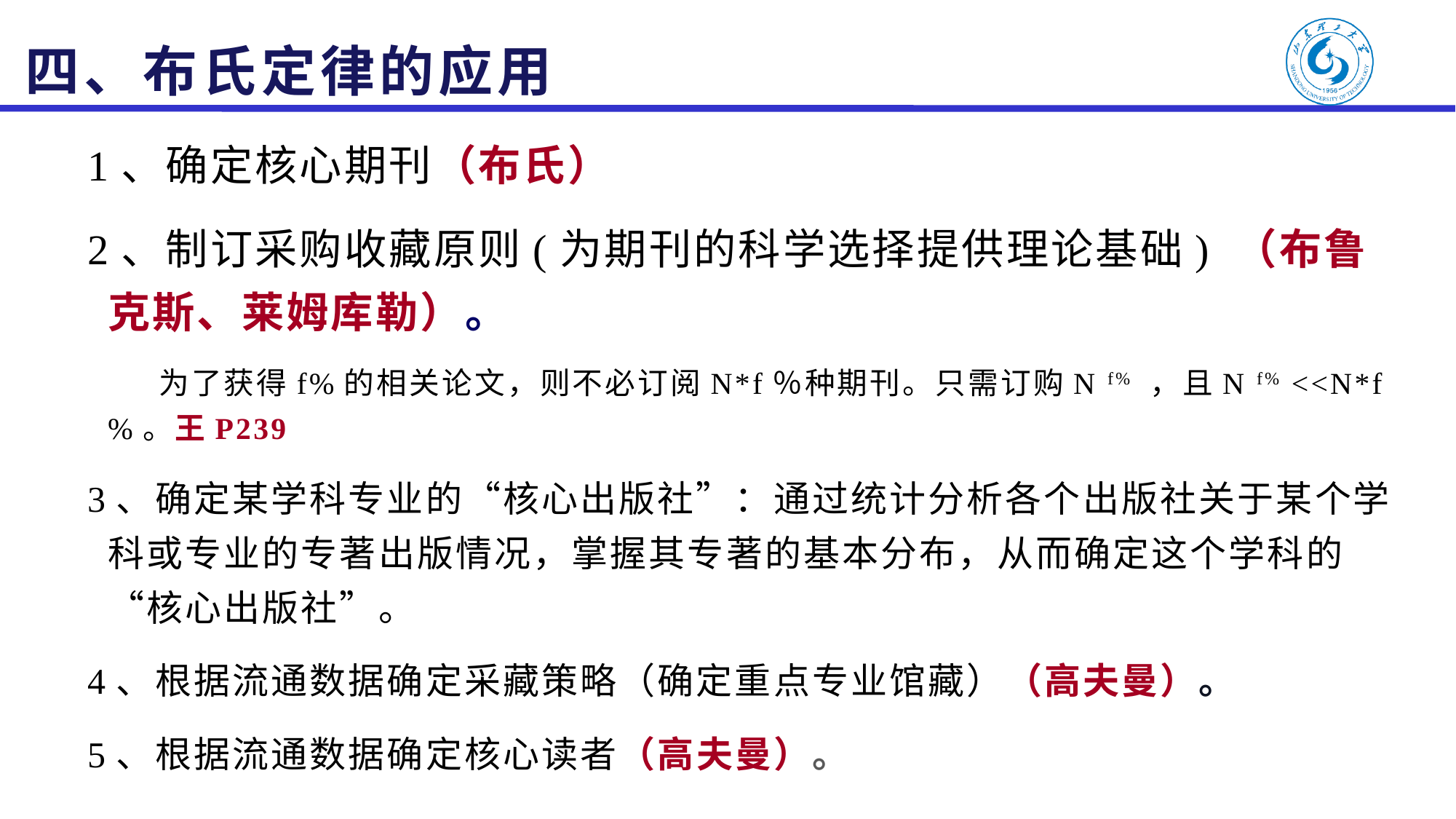

# 四、布氏定律的应用
1、确定核心期刊（布氏）
2、制订采购收藏原则(为期刊的科学选择提供理论基础) （布鲁克斯、莱姆库勒）。
       为了获得f%的相关论文，则不必订阅N*f％种期刊。只需订购N f% ，且N f% <<N*f%。王P239
3、确定某学科专业的“核心出版社”：通过统计分析各个出版社关于某个学科或专业的专著出版情况，掌握其专著的基本分布，从而确定这个学科的“核心出版社”。
4、根据流通数据确定采藏策略（确定重点专业馆藏）（高夫曼）。
5、根据流通数据确定核心读者（高夫曼）。